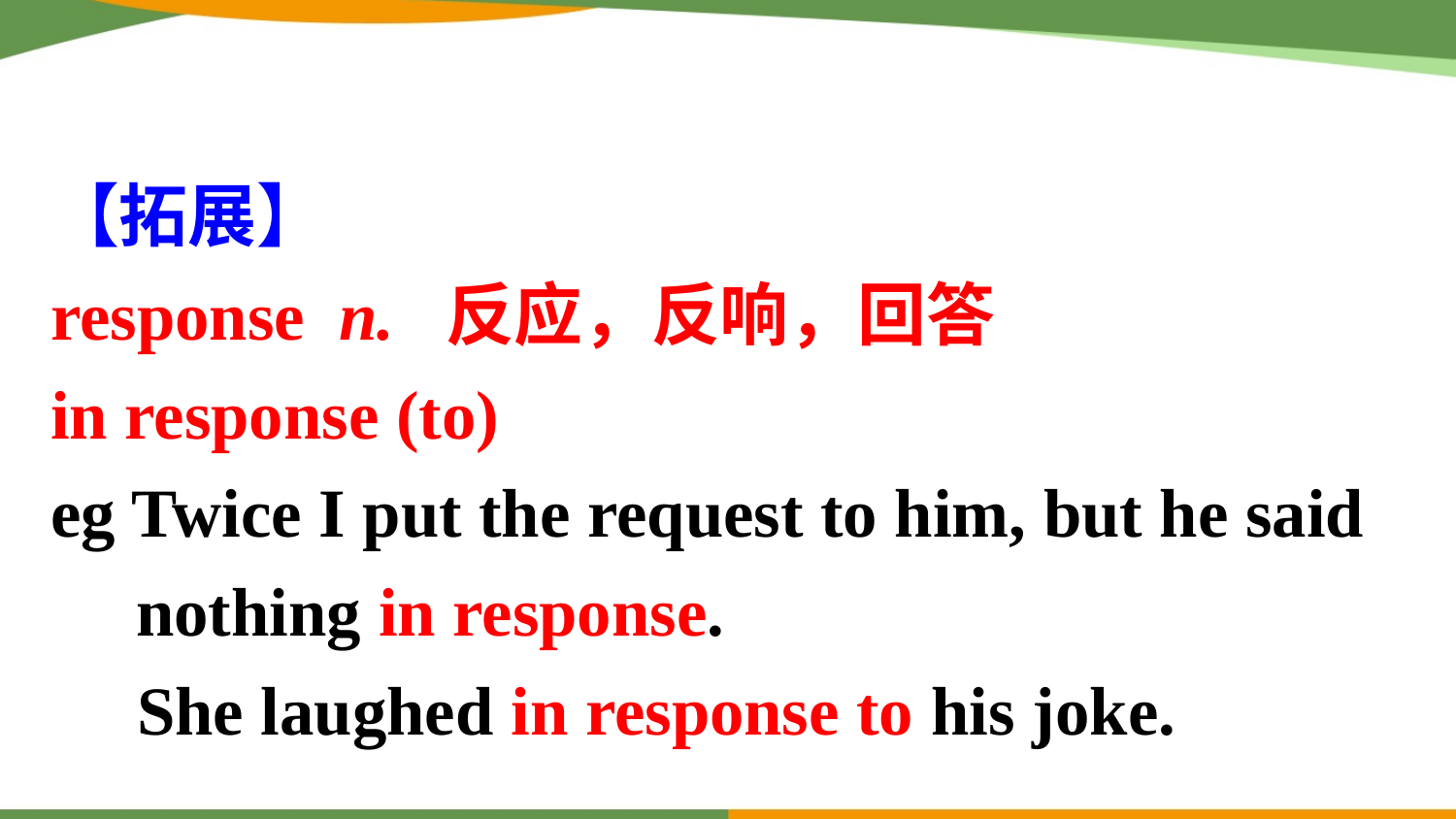

【拓展】
response  n.  反应，反响，回答
in response (to)
eg Twice I put the request to him, but he said nothing in response.
     She laughed in response to his joke.